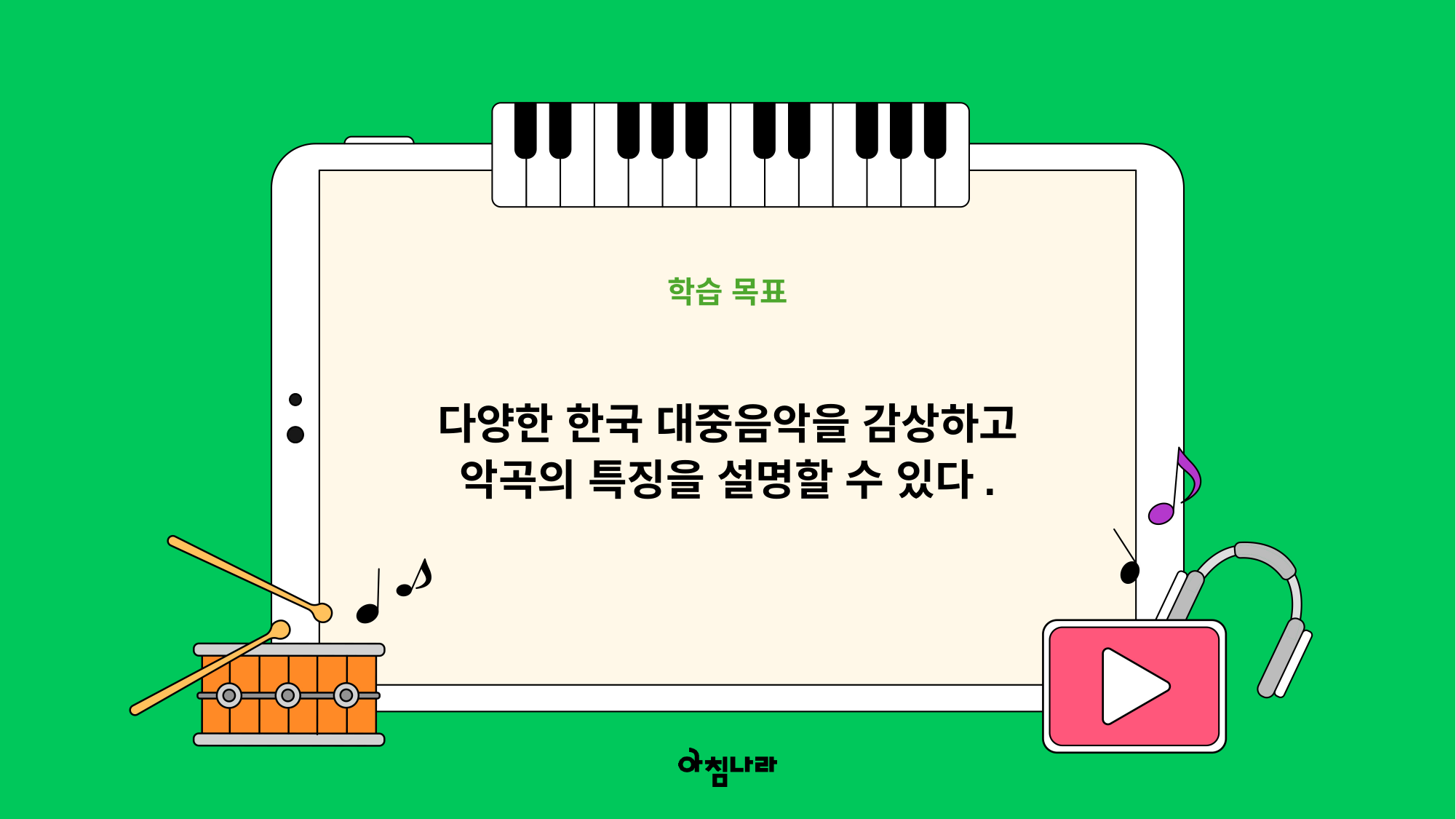

학습 목표
다양한 한국 대중음악을 감상하고 악곡의 특징을 설명할 수 있다.